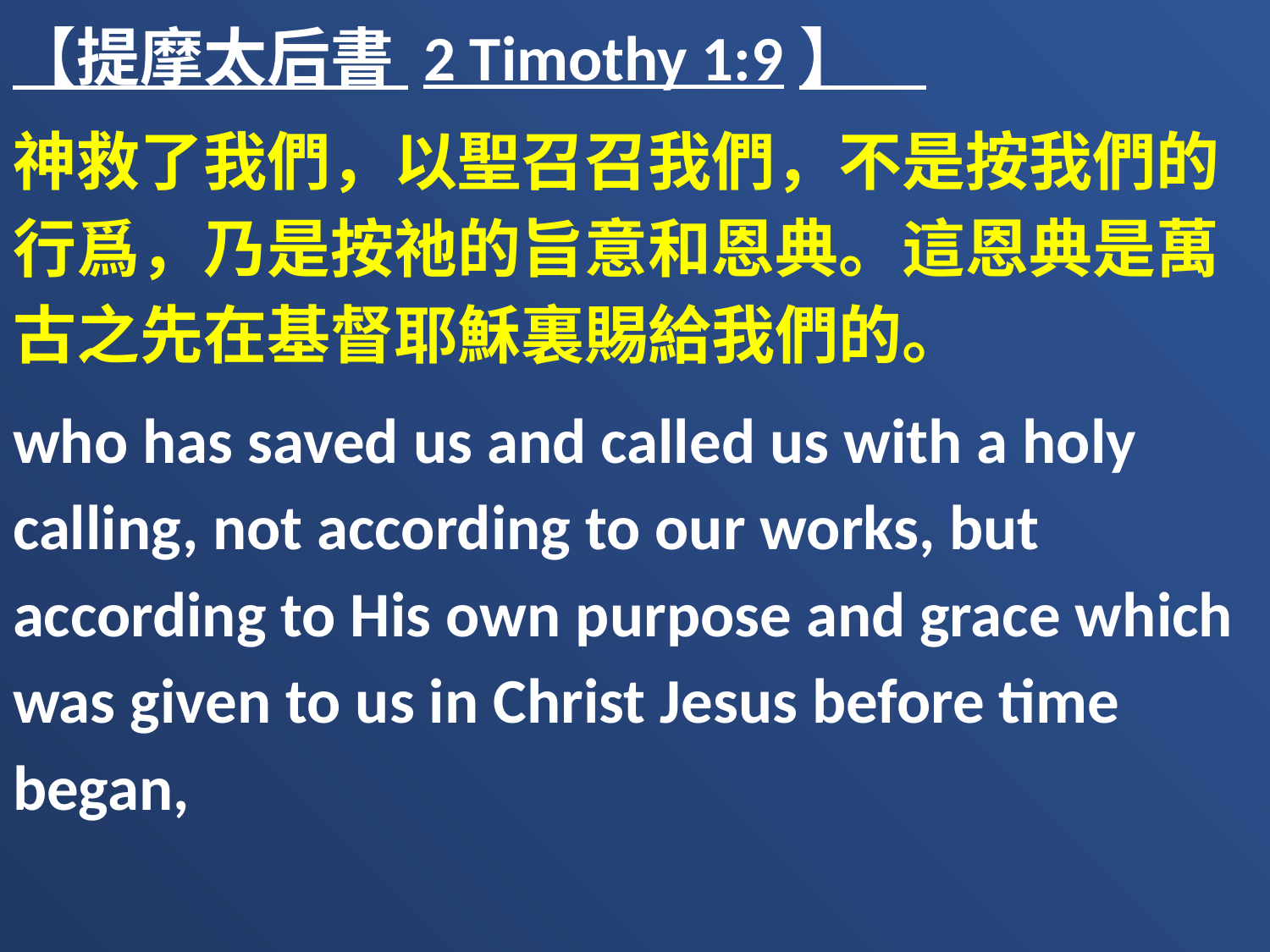

【提摩太后書 2 Timothy 1:9】
神救了我們，以聖召召我們，不是按我們的行爲，乃是按祂的旨意和恩典。這恩典是萬古之先在基督耶穌裏賜給我們的。
who has saved us and called us with a holy calling, not according to our works, but according to His own purpose and grace which was given to us in Christ Jesus before time began,